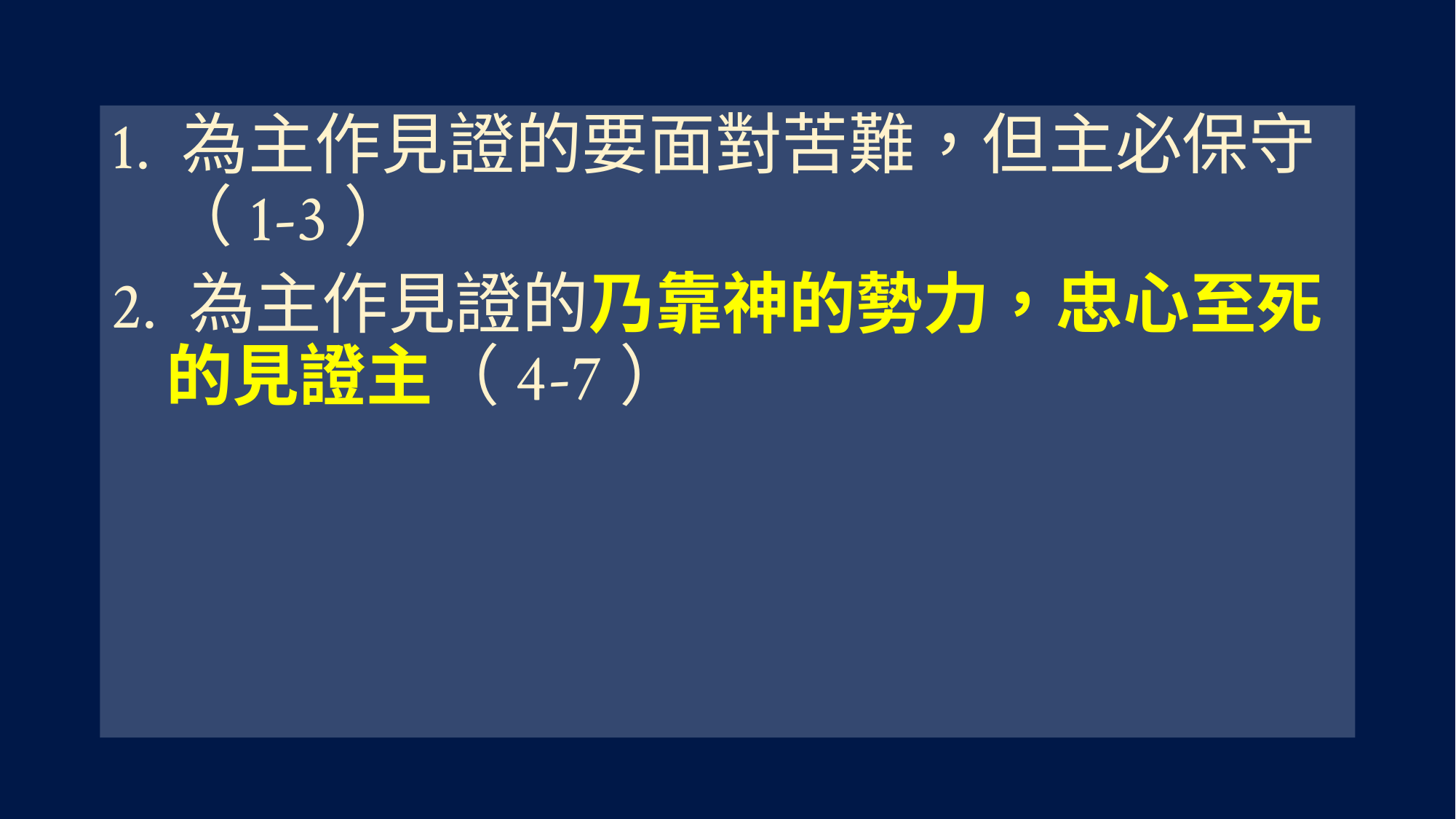

1. 為主作見證的要面對苦難，但主必保守（1-3）
2. 為主作見證的乃靠神的勢力，忠心至死的見證主（4-7）